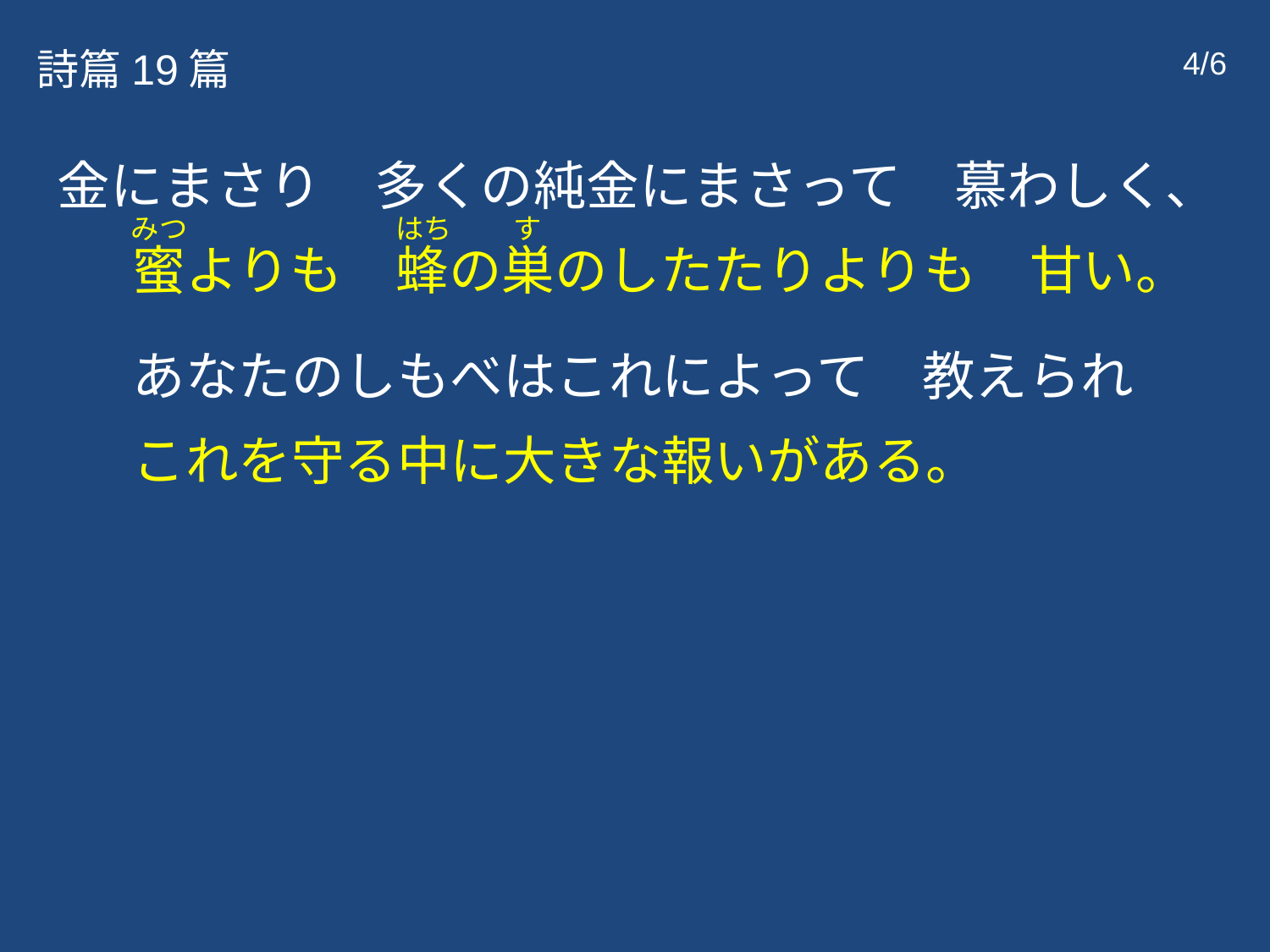

詩篇19篇
4/6
金にまさり　多くの純金にまさって　慕わしく、
蜜よりも　蜂の巣のしたたりよりも　甘い。
あなたのしもべはこれによって　教えられ
これを守る中に大きな報いがある。
みつ
はち
す